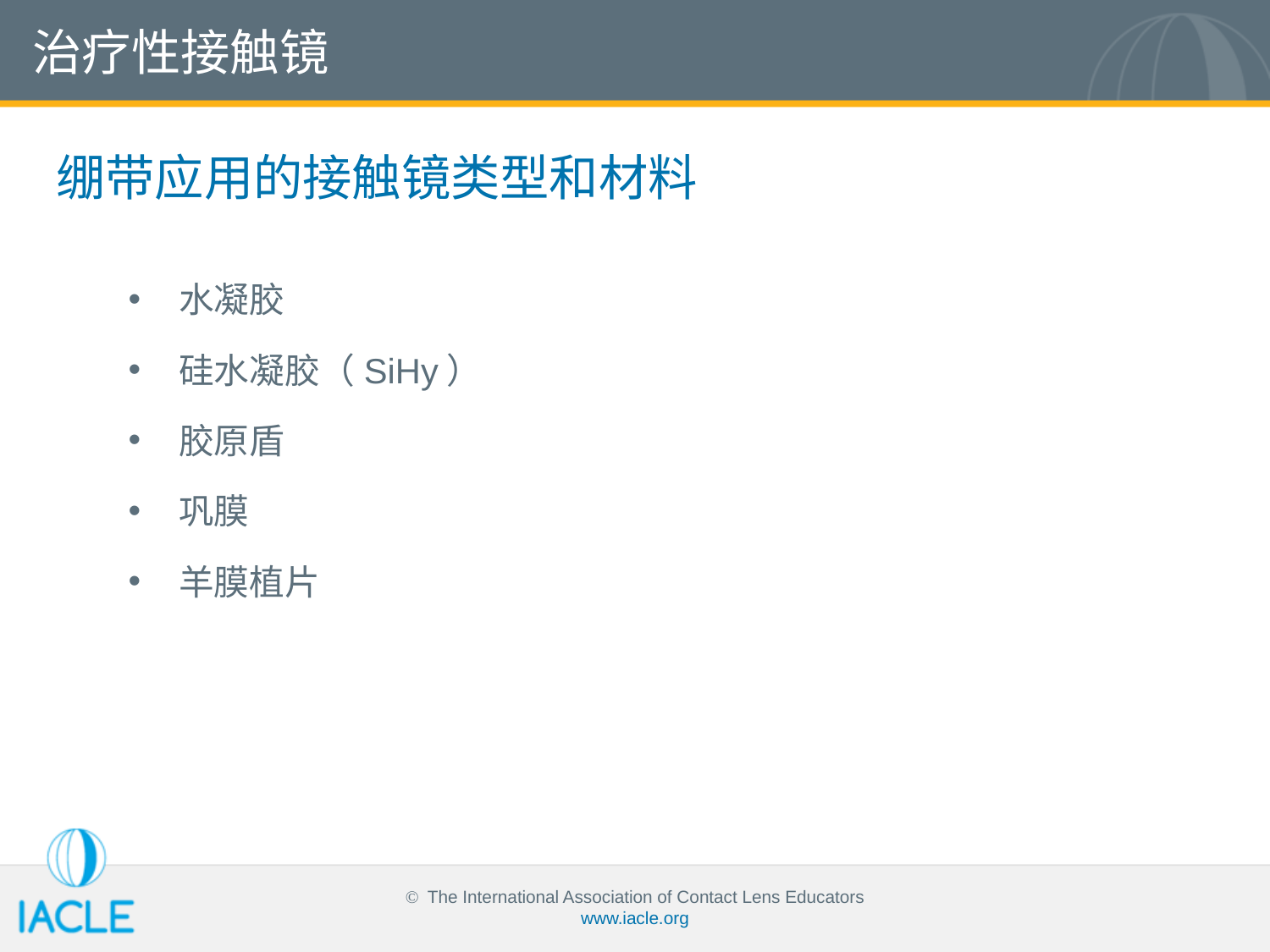

治疗性接触镜
绷带应用的接触镜类型和材料
水凝胶
硅水凝胶（SiHy）
胶原盾
巩膜
羊膜植片